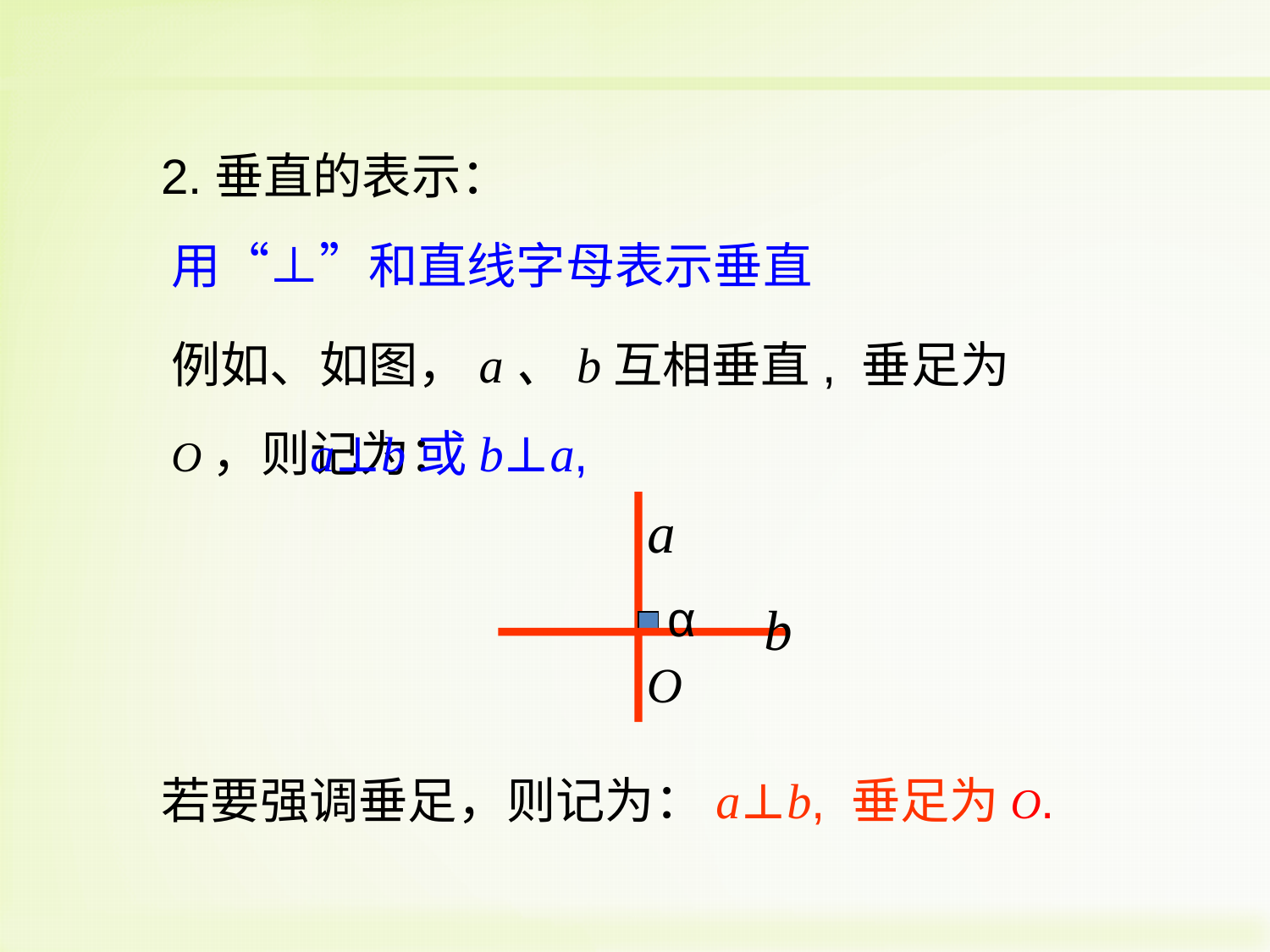

2.垂直的表示：
用“⊥”和直线字母表示垂直
例如、如图，a、b互相垂直, 垂足为O，则记为：
a⊥b或b⊥a,
a
α
b

O

若要强调垂足，则记为：a⊥b, 垂足为O.